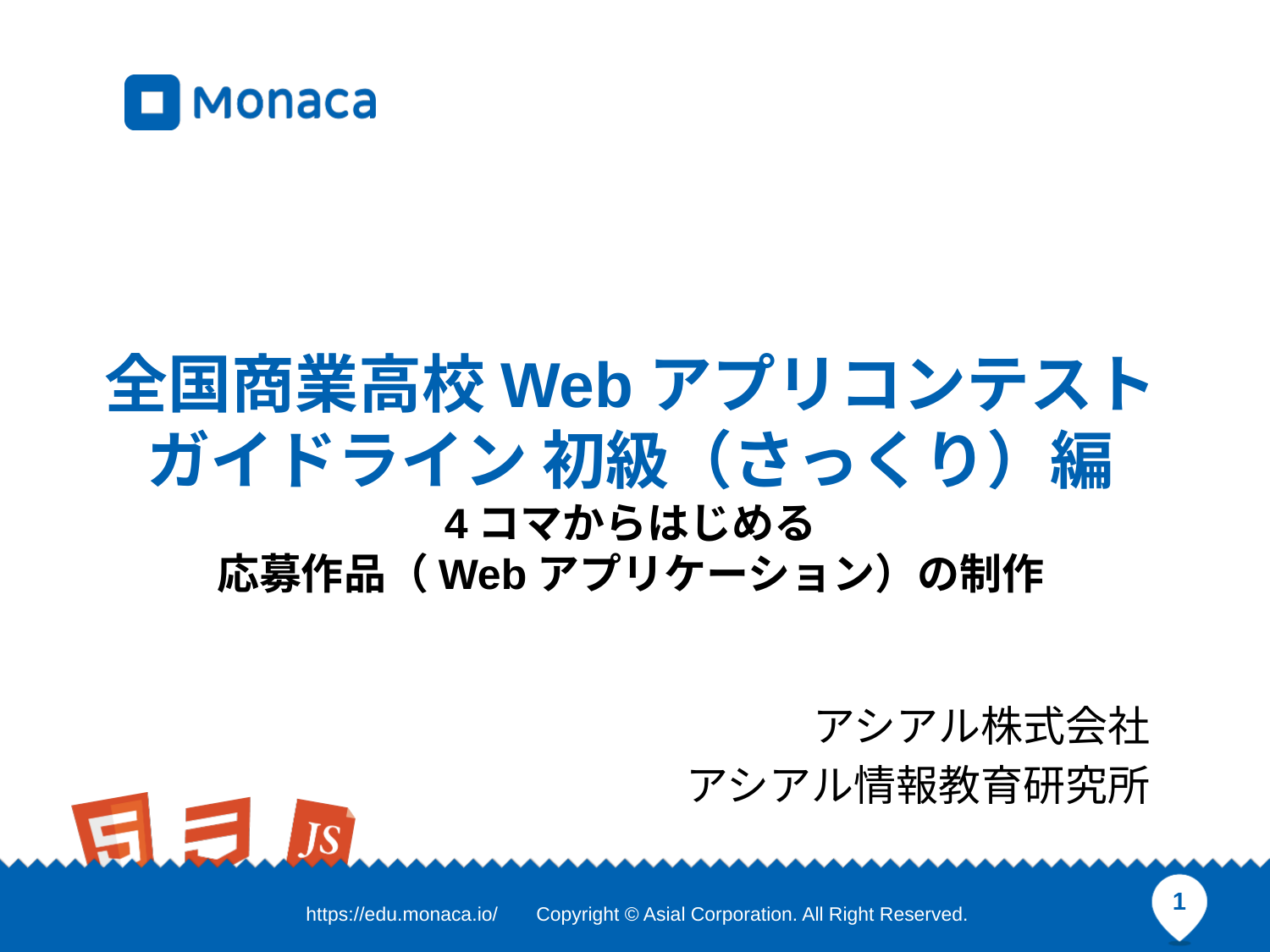

# 全国商業高校Webアプリコンテスト ガイドライン 初級（さっくり）編 4コマからはじめる 応募作品（Webアプリケーション）の制作
アシアル株式会社
アシアル情報教育研究所